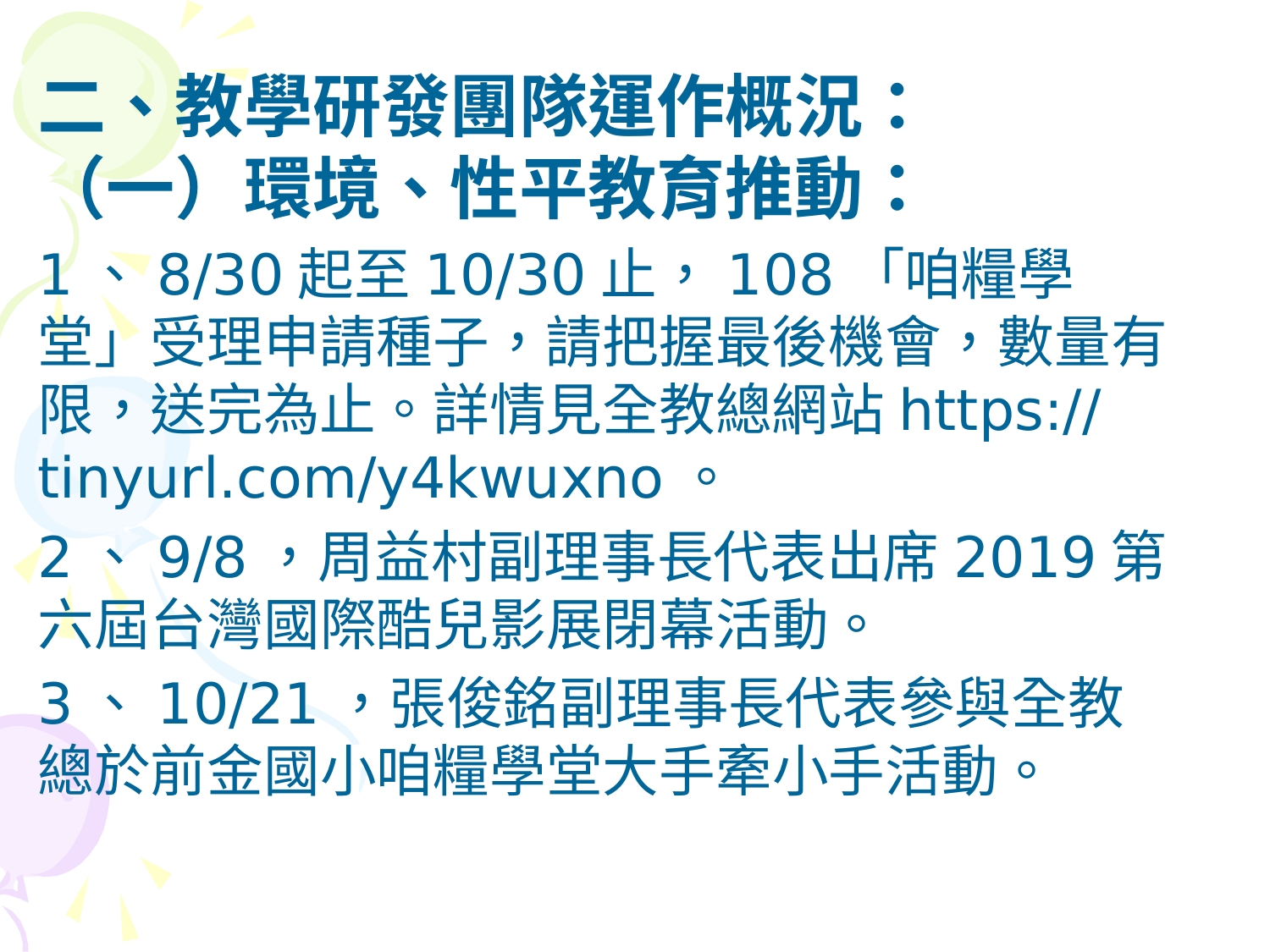

二、教學研發團隊運作概況：
（一）環境、性平教育推動：
1、8/30起至10/30止，108「咱糧學堂」受理申請種子，請把握最後機會，數量有限，送完為止。詳情見全教總網站https://tinyurl.com/y4kwuxno。
2、9/8，周益村副理事長代表出席2019第六屆台灣國際酷兒影展閉幕活動。
3、10/21，張俊銘副理事長代表參與全教總於前金國小咱糧學堂大手牽小手活動。